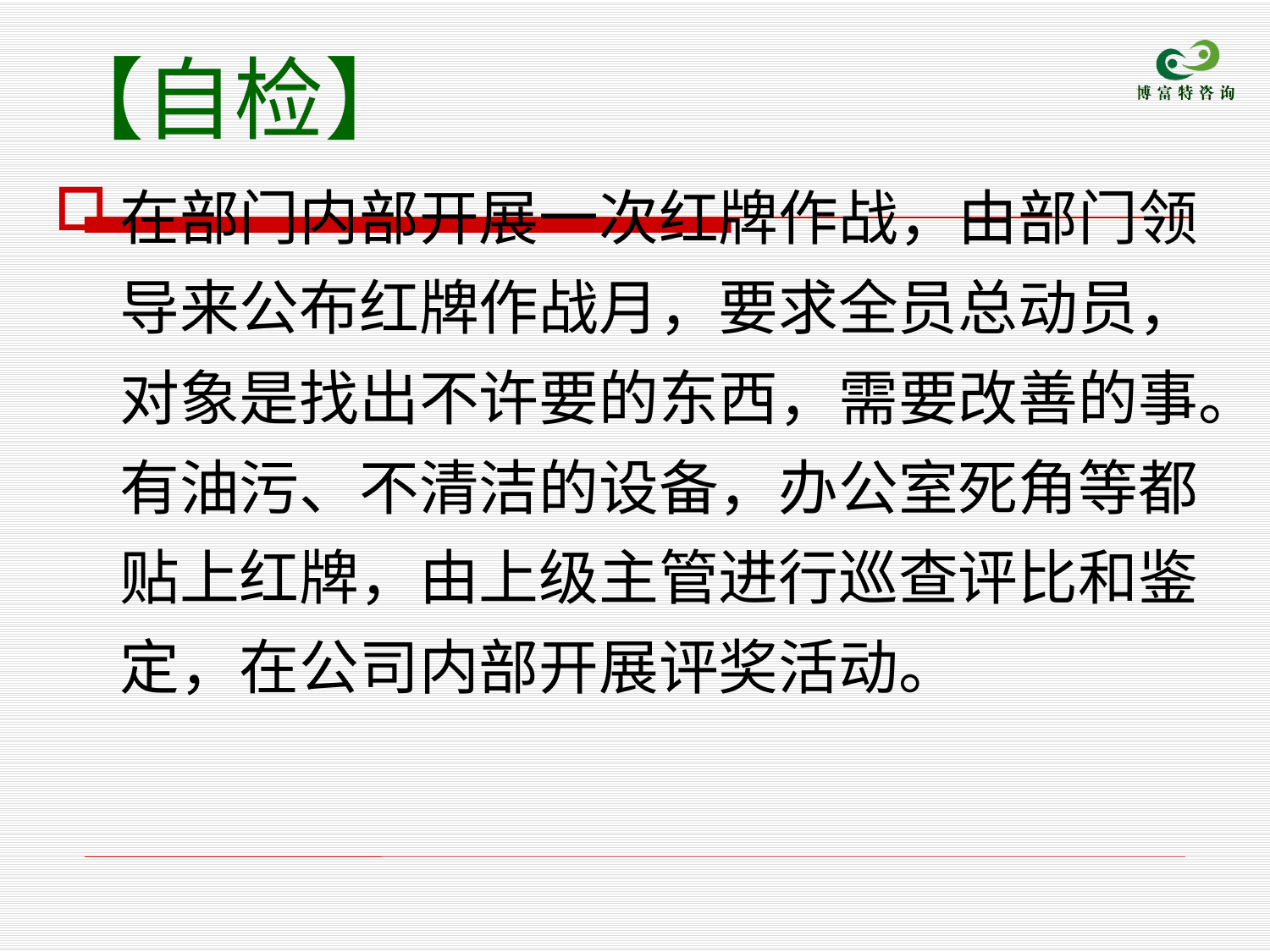

【自检】
在部门内部开展一次红牌作战，由部门领导来公布红牌作战月，要求全员总动员，对象是找出不许要的东西，需要改善的事。有油污、不清洁的设备，办公室死角等都贴上红牌，由上级主管进行巡查评比和鉴定，在公司内部开展评奖活动。
501